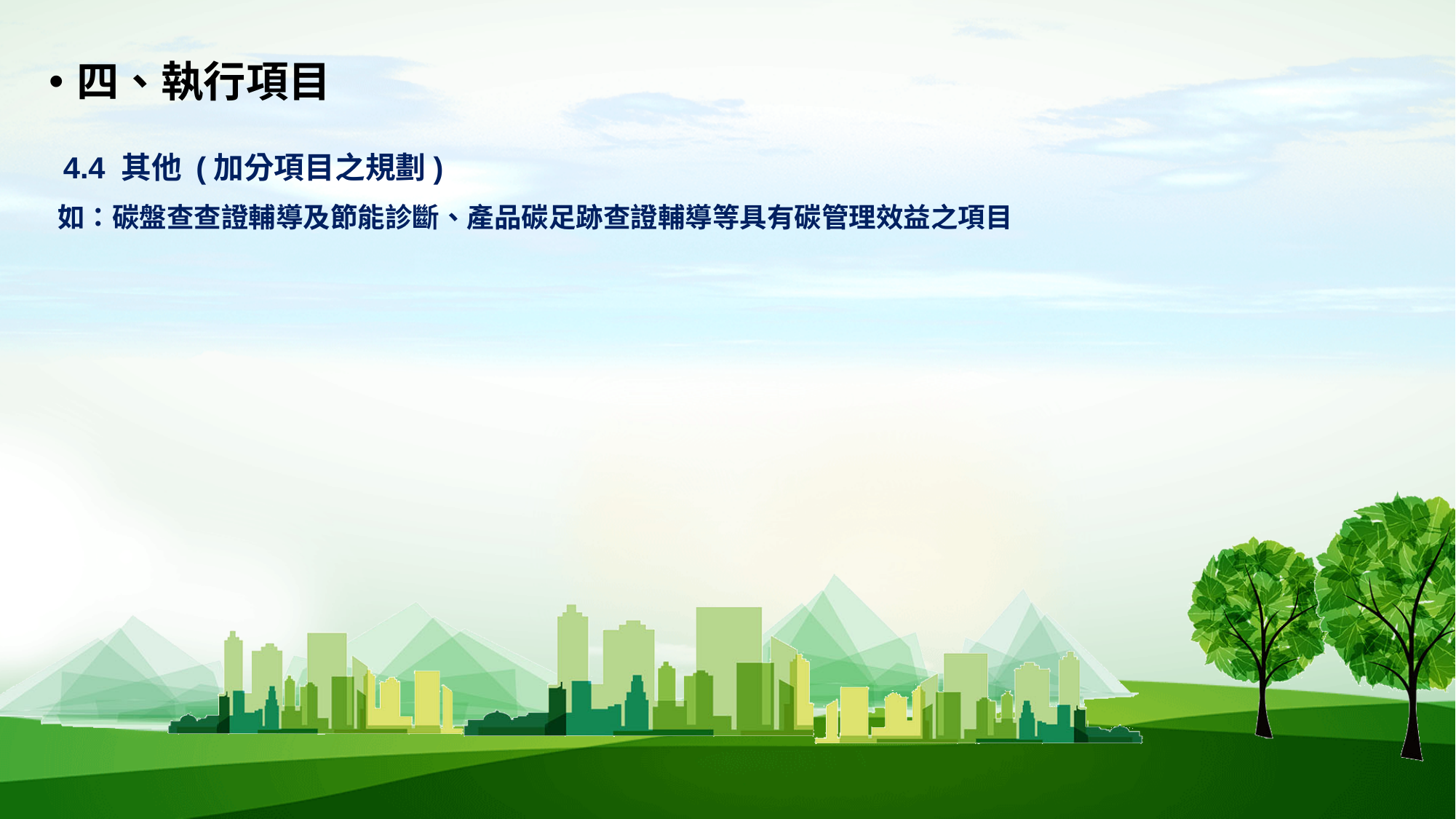

四、執行項目
4.4 其他 (加分項目之規劃)
如：碳盤查查證輔導及節能診斷、產品碳足跡查證輔導等具有碳管理效益之項目